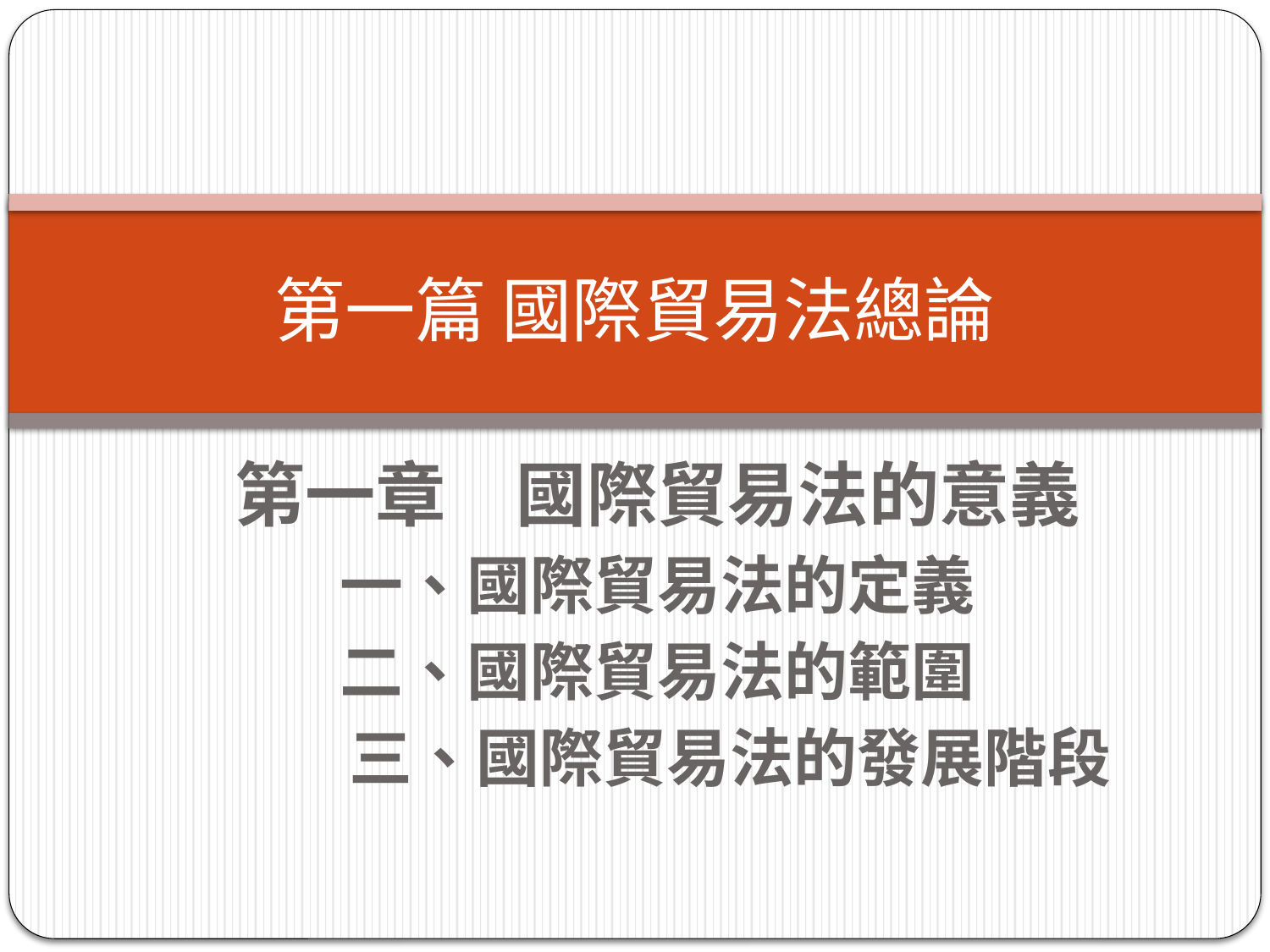

# 第一篇 國際貿易法總論
第一章　國際貿易法的意義
一、國際貿易法的定義
二、國際貿易法的範圍
         三、國際貿易法的發展階段